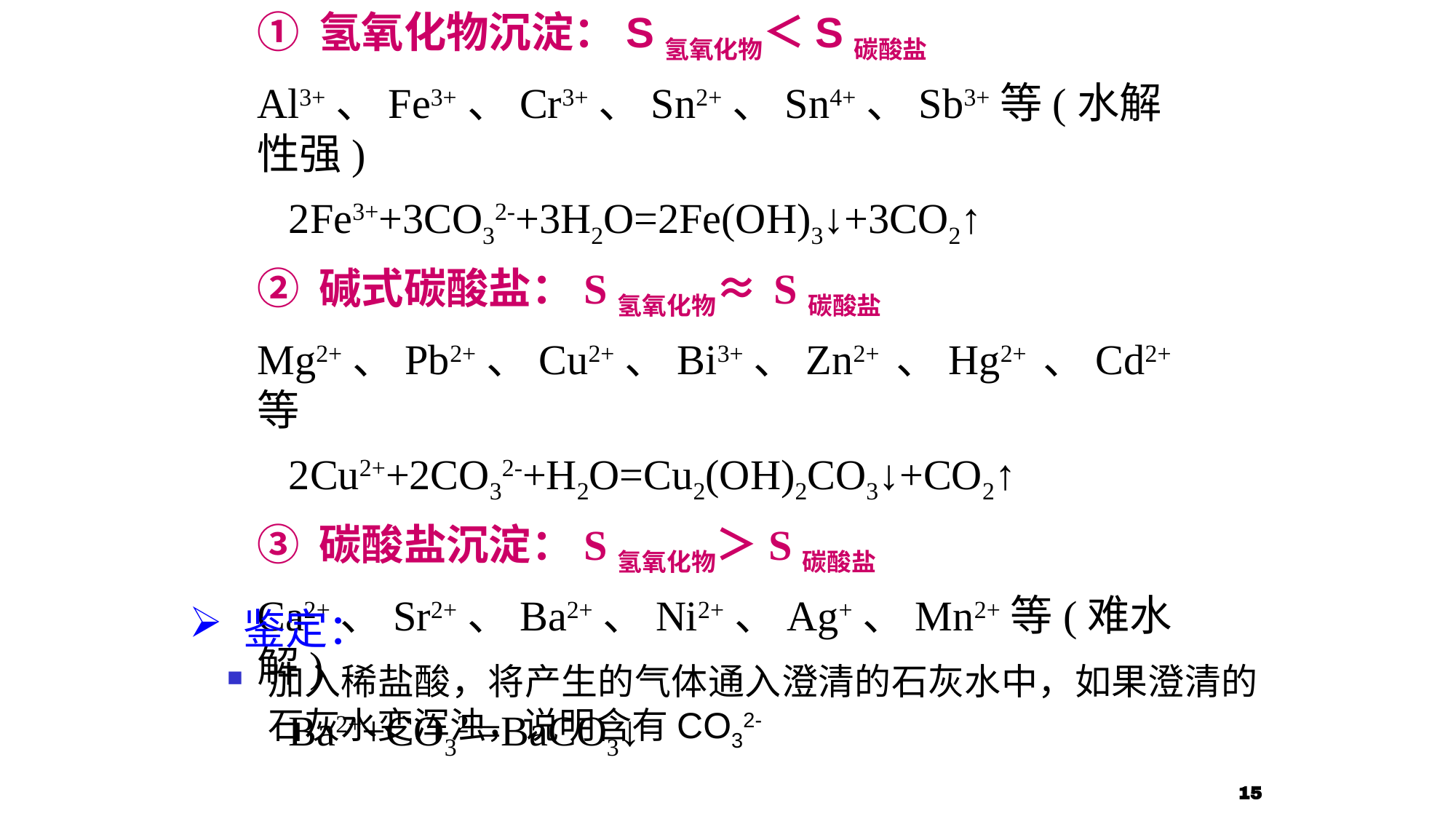

① 氢氧化物沉淀：S氢氧化物＜S碳酸盐
Al3+、Fe3+、Cr3+、Sn2+、Sn4+、Sb3+等(水解性强)
   2Fe3++3CO32-+3H2O=2Fe(OH)3↓+3CO2↑
② 碱式碳酸盐：S氢氧化物≈ S碳酸盐
Mg2+、Pb2+、Cu2+、Bi3+、Zn2+ 、Hg2+ 、Cd2+等
   2Cu2++2CO32-+H2O=Cu2(OH)2CO3↓+CO2↑
③ 碳酸盐沉淀：S氢氧化物＞S碳酸盐
Ca2+、Sr2+、Ba2+、Ni2+、Ag+、Mn2+等(难水解)
   Ba2++CO32-=BaCO3↓
 鉴定：
加入稀盐酸，将产生的气体通入澄清的石灰水中，如果澄清的石灰水变浑浊，说明含有CO32-
15